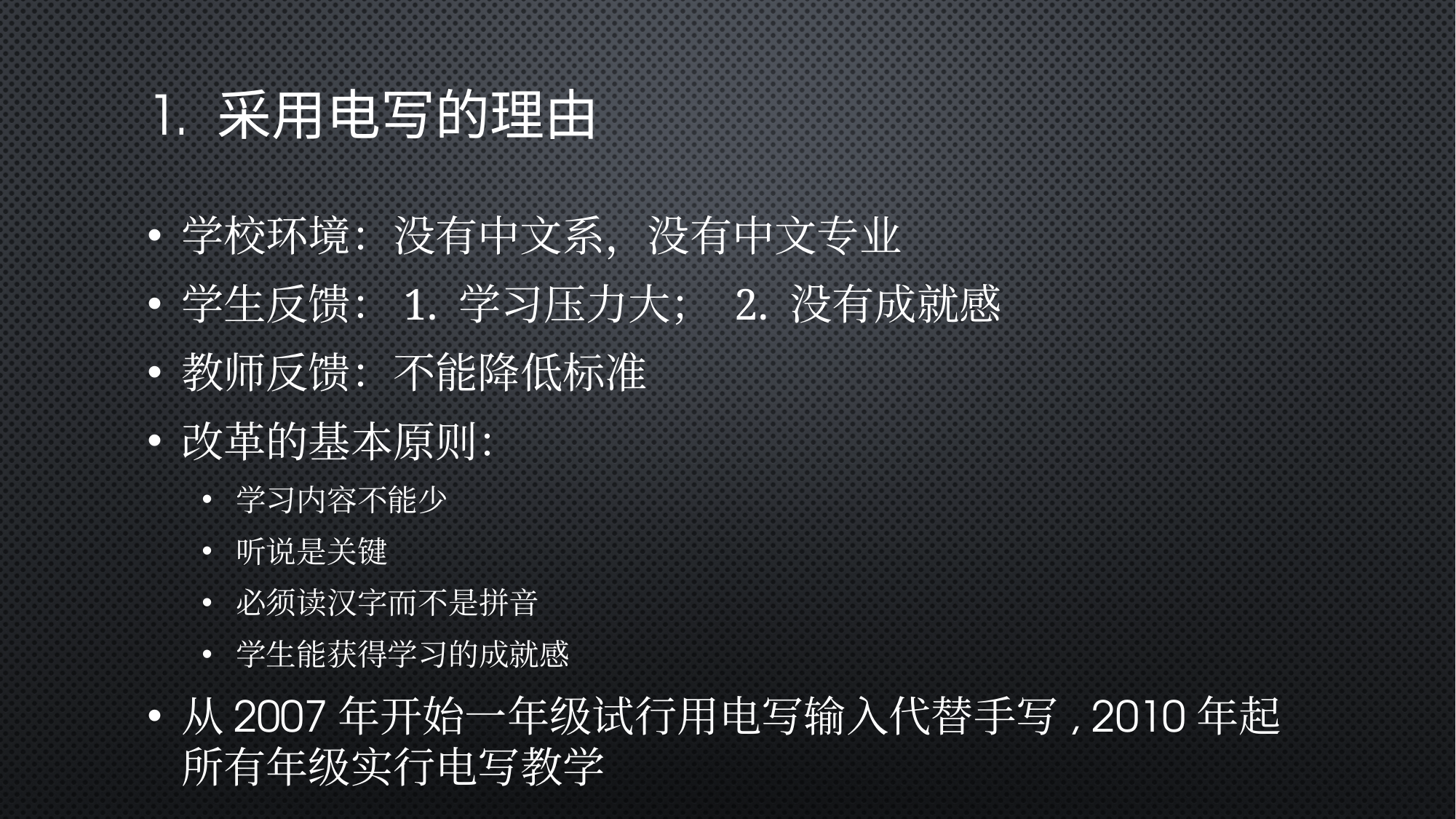

# 1. 采用电写的理由
学校环境：没有中文系，没有中文专业
学生反馈：1. 学习压力大； 2. 没有成就感
教师反馈：不能降低标准
改革的基本原则：
学习内容不能少
听说是关键
必须读汉字而不是拼音
学生能获得学习的成就感
从2007年开始一年级试行用电写输入代替手写, 2010年起所有年级实行电写教学